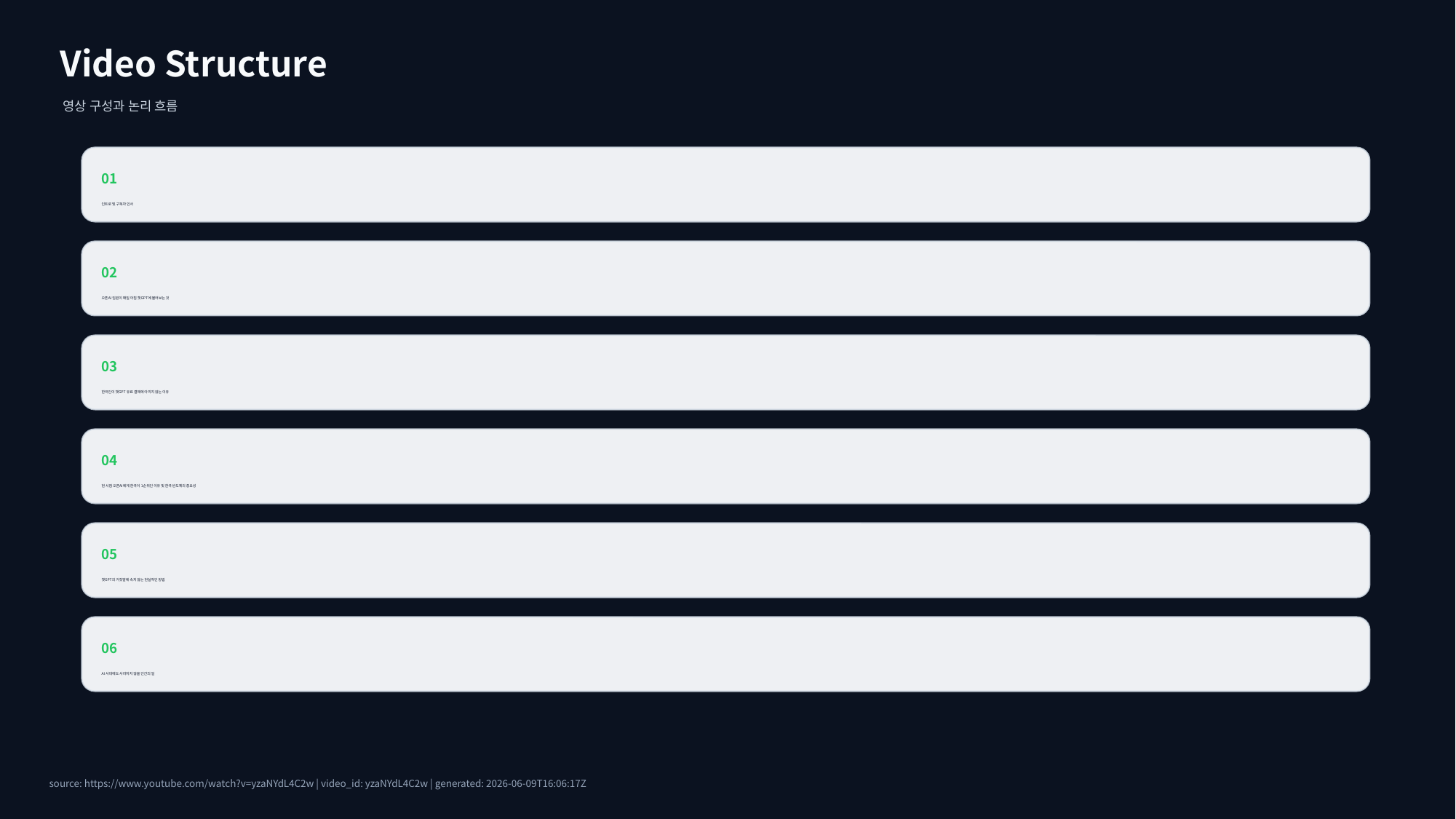

Video Structure
영상 구성과 논리 흐름

01
인트로 및 구독자 인사

02
오픈AI 임원이 매일 아침 챗GPT에 물어보는 것

03
한국인이 챗GPT 유료 결제에 아끼지 않는 이유

04
현 시점 오픈AI에게 한국이 1순위인 이유 및 한국 반도체의 중요성

05
챗GPT의 거짓말에 속지 않는 현실적인 방법

06
AI 시대에도 사라지지 않을 인간의 일
source: https://www.youtube.com/watch?v=yzaNYdL4C2w | video_id: yzaNYdL4C2w | generated: 2026-06-09T16:06:17Z